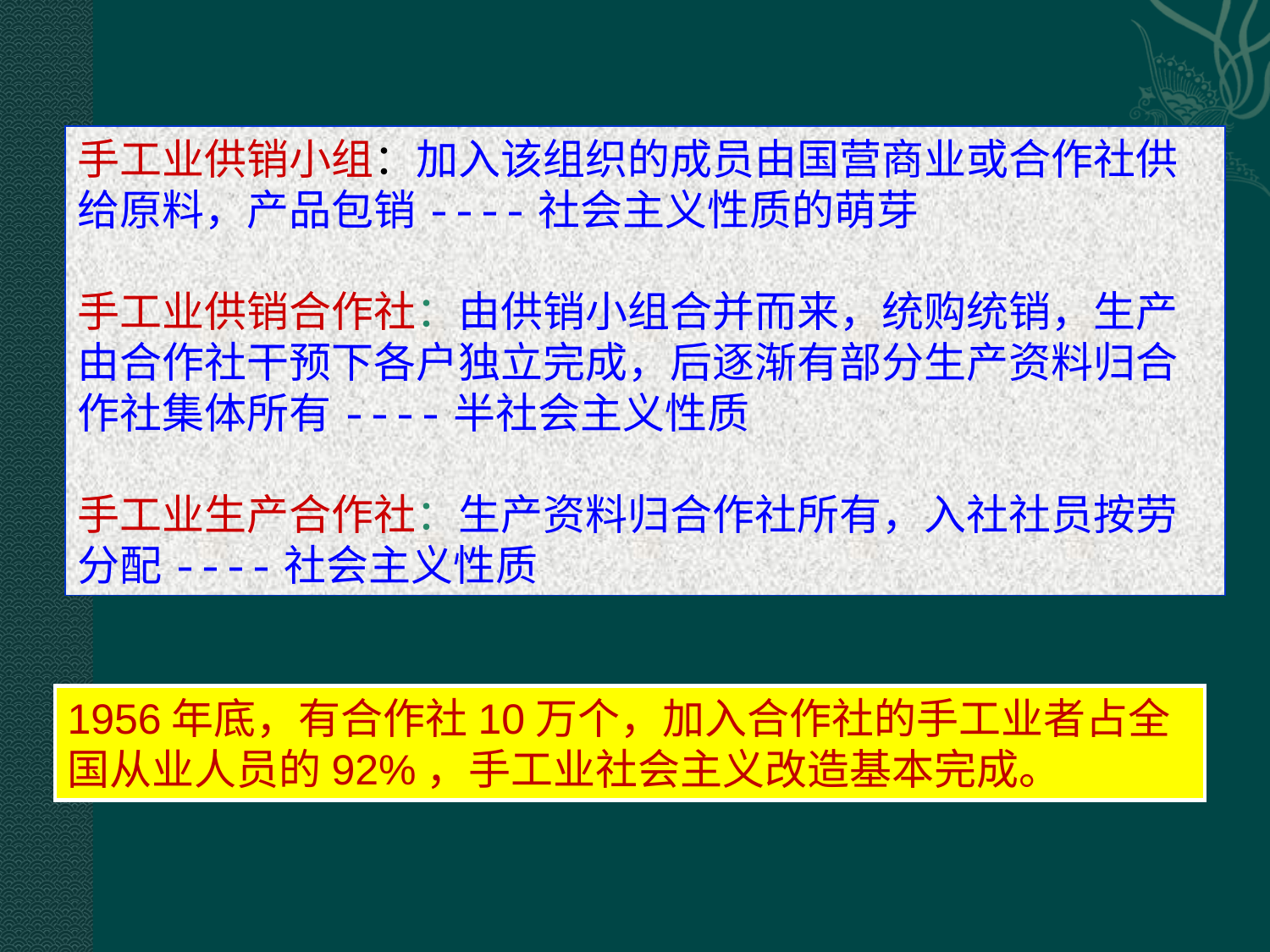

手工业供销小组：加入该组织的成员由国营商业或合作社供给原料，产品包销----社会主义性质的萌芽

手工业供销合作社：由供销小组合并而来，统购统销，生产由合作社干预下各户独立完成，后逐渐有部分生产资料归合作社集体所有----半社会主义性质

手工业生产合作社：生产资料归合作社所有，入社社员按劳分配----社会主义性质
1956年底，有合作社10万个，加入合作社的手工业者占全国从业人员的92%，手工业社会主义改造基本完成。